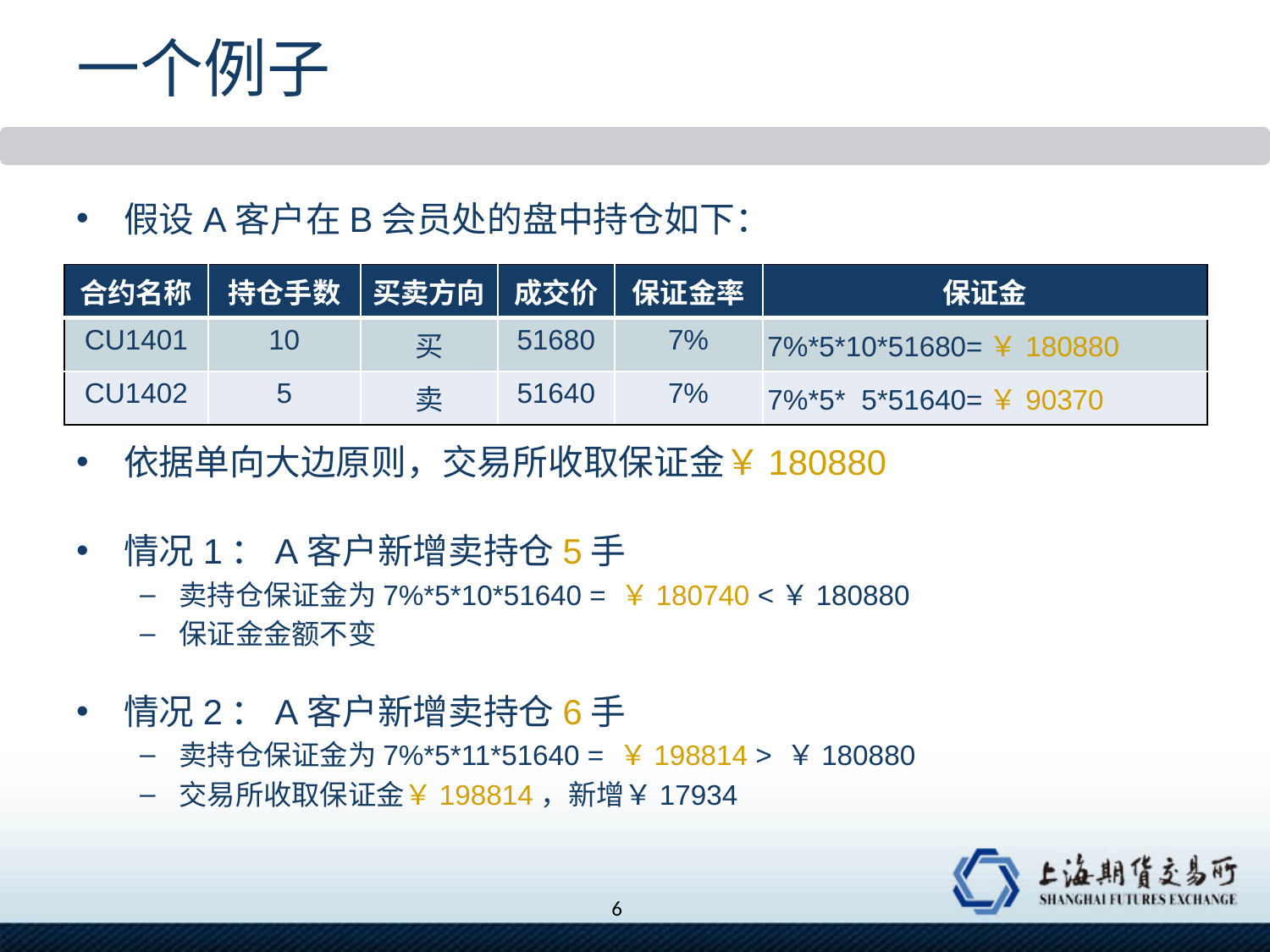

# 一个例子

假设A客户在B会员处的盘中持仓如下：
| 合约名称 | 持仓手数 | 买卖方向 | 成交价 | 保证金率 | 保证金 |
| --- | --- | --- | --- | --- | --- |
| CU1401 | 10 | 买 | 51680 | 7% | 7%\*5\*10\*51680=￥180880 |
| CU1402 | 5 | 卖 | 51640 | 7% | 7%\*5\* 5\*51640=￥90370 |
依据单向大边原则，交易所收取保证金￥180880
情况1：A客户新增卖持仓5手
卖持仓保证金为7%*5*10*51640 = ￥180740 <￥180880
保证金金额不变
情况2：A客户新增卖持仓6手
卖持仓保证金为7%*5*11*51640 = ￥198814 > ￥180880
交易所收取保证金￥198814，新增￥17934
6